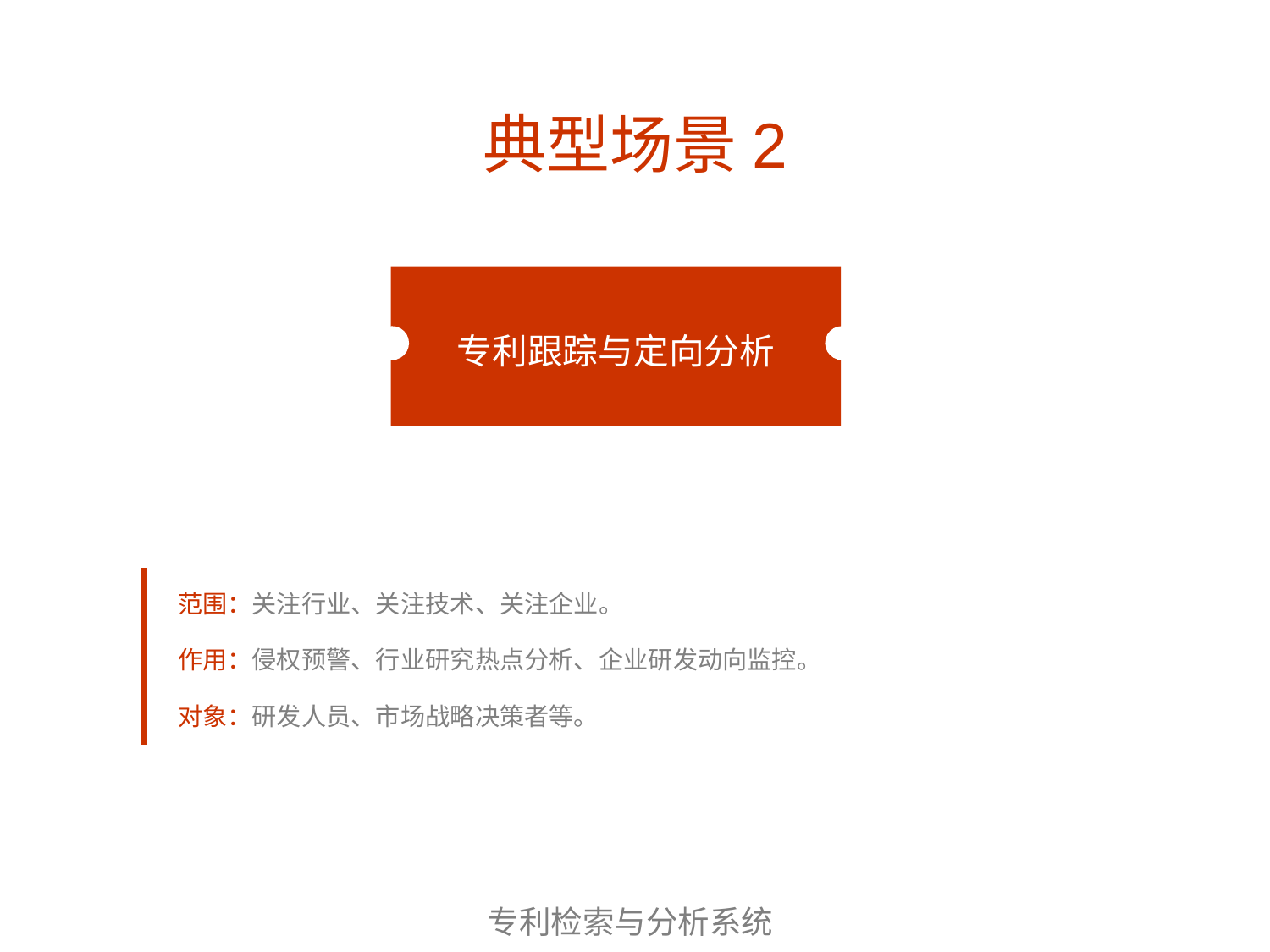

# 典型场景2
专利跟踪与定向分析

范围：关注行业、关注技术、关注企业。
作用：侵权预警、行业研究热点分析、企业研发动向监控。
对象：研发人员、市场战略决策者等。

专利检索与分析系统